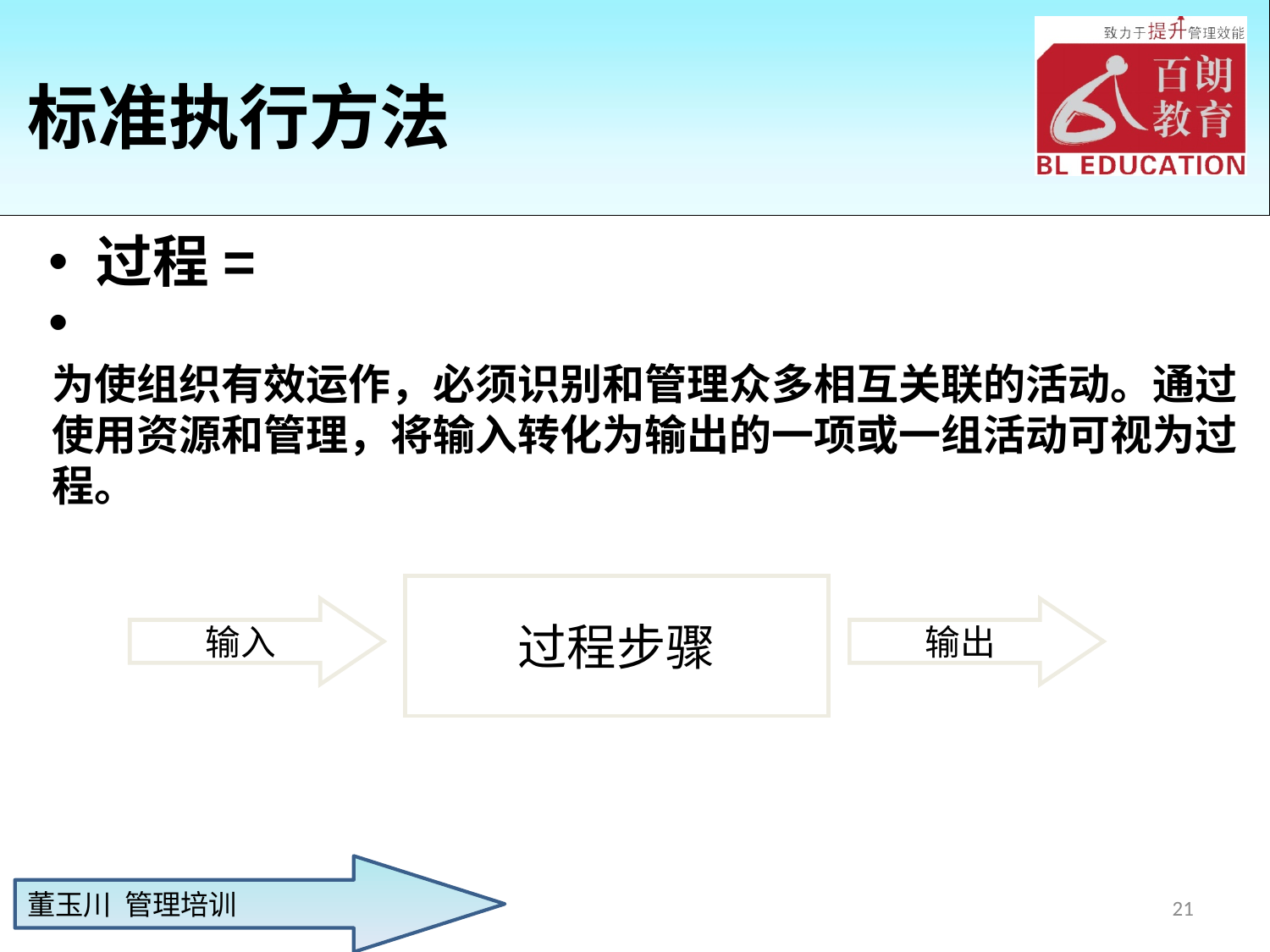

# 标准执行方法
过程=

为使组织有效运作，必须识别和管理众多相互关联的活动。通过使用资源和管理，将输入转化为输出的一项或一组活动可视为过程。
过程步骤
输入
输出
21